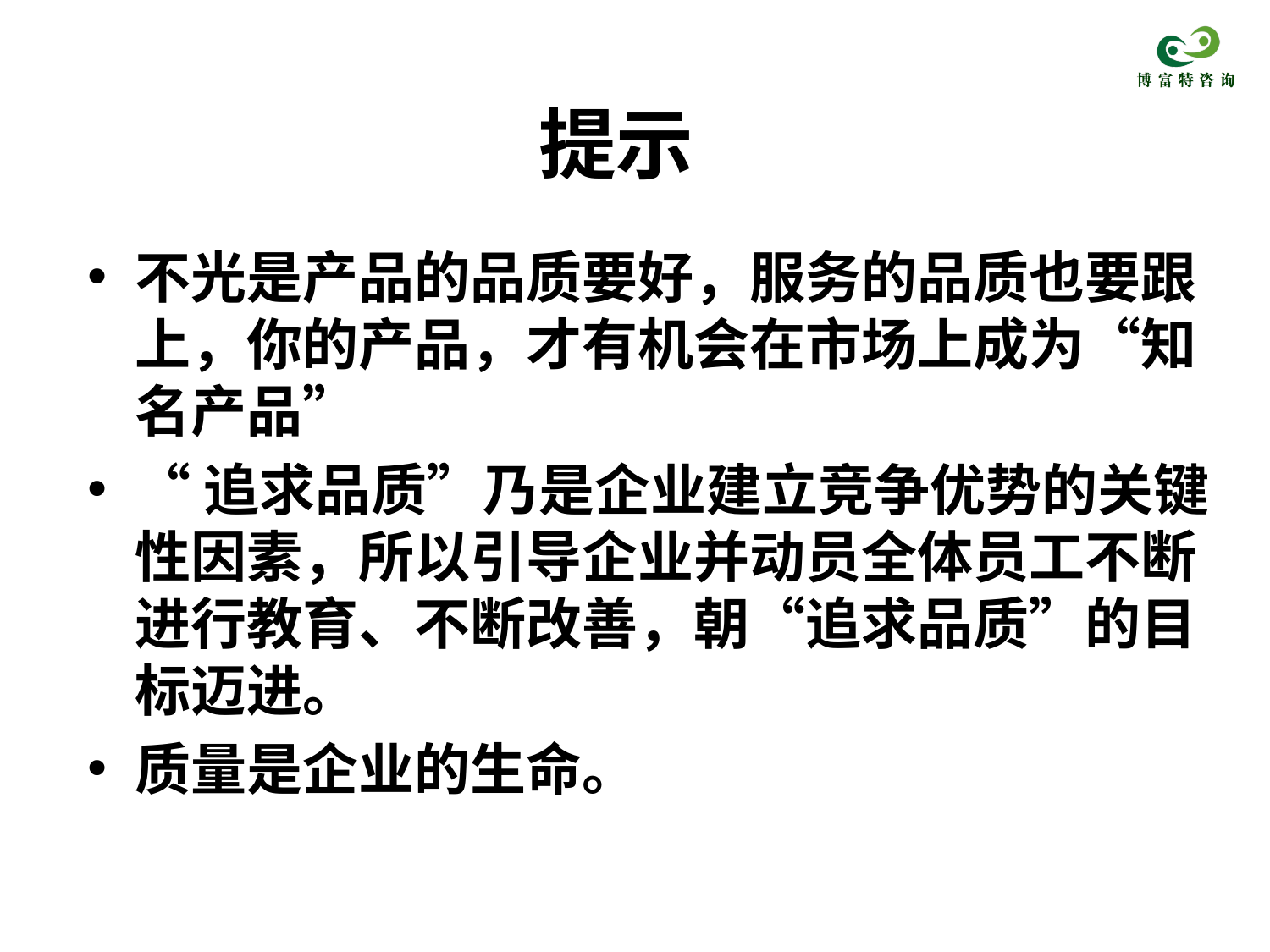

# 提示
不光是产品的品质要好，服务的品质也要跟上，你的产品，才有机会在市场上成为“知名产品”
“追求品质”乃是企业建立竞争优势的关键性因素，所以引导企业并动员全体员工不断进行教育、不断改善，朝“追求品质”的目标迈进。
质量是企业的生命。